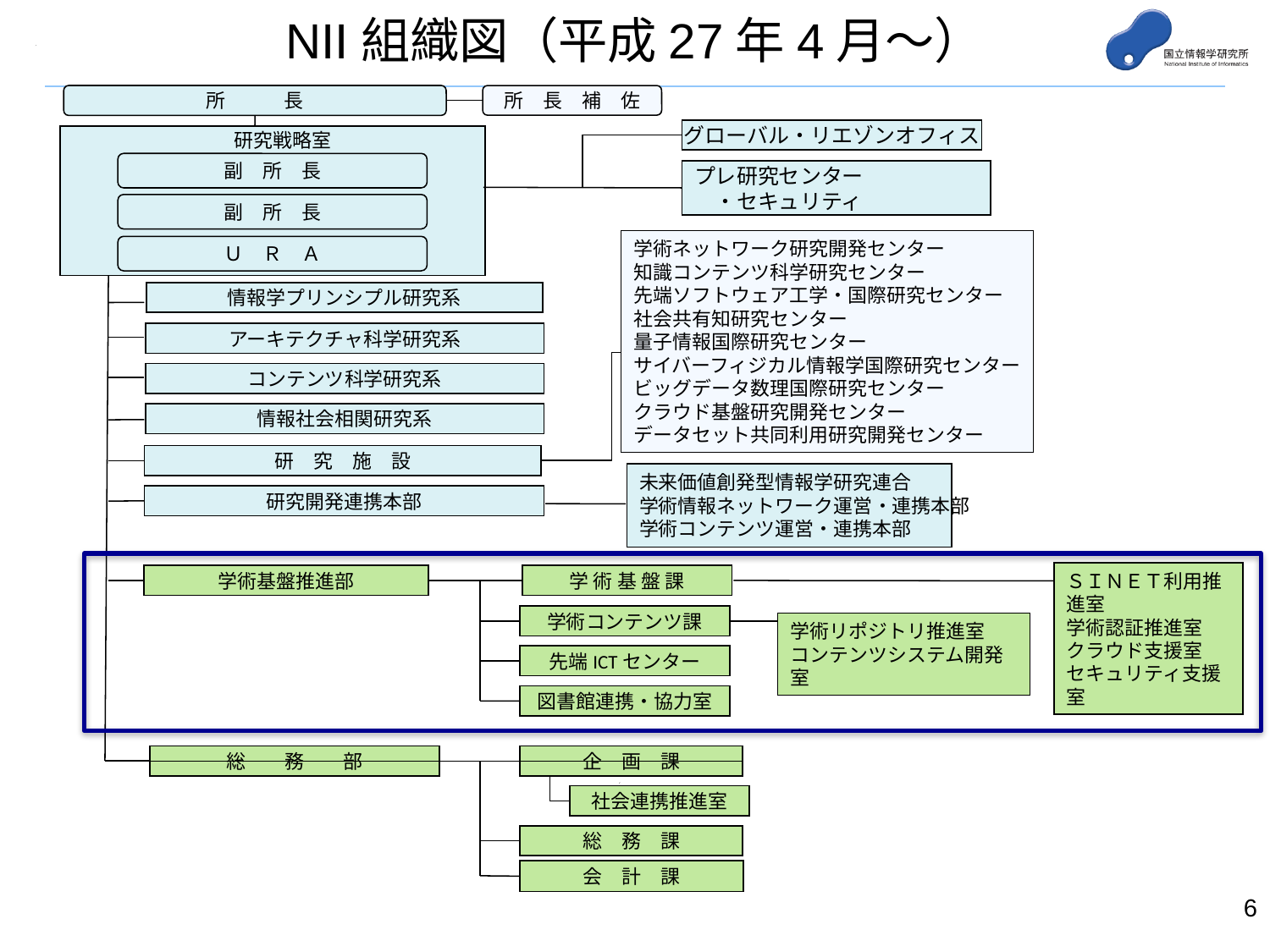

# NII組織図（平成27年4月～）

所　　　長
所　長　補　佐
グローバル・リエゾンオフィス

　研究戦略室
副　所　長
副　所　長
Ｕ　Ｒ　Ａ
プレ研究センター
　・セキュリティ

学術ネットワーク研究開発センター
知識コンテンツ科学研究センター
先端ソフトウェア工学・国際研究センター
社会共有知研究センター
量子情報国際研究センター
サイバーフィジカル情報学国際研究センター
ビッグデータ数理国際研究センター
クラウド基盤研究開発センター
データセット共同利用研究開発センター
情報学プリンシプル研究系
アーキテクチャ科学研究系
コンテンツ科学研究系
情報社会相関研究系
研　究　施　設
未来価値創発型情報学研究連合
学術情報ネットワーク運営・連携本部
学術コンテンツ運営・連携本部
研究開発連携本部

ＳＩＮＥＴ利用推進室
学術認証推進室
クラウド支援室
セキュリティ支援室
学術基盤推進部
学 術 基 盤 課
学術コンテンツ課
学術リポジトリ推進室
コンテンツシステム開発室
先端ICTセンター
図書館連携・協力室
総　　務　　部
企　画　課
社会連携推進室
総　務　課
会　計　課

6